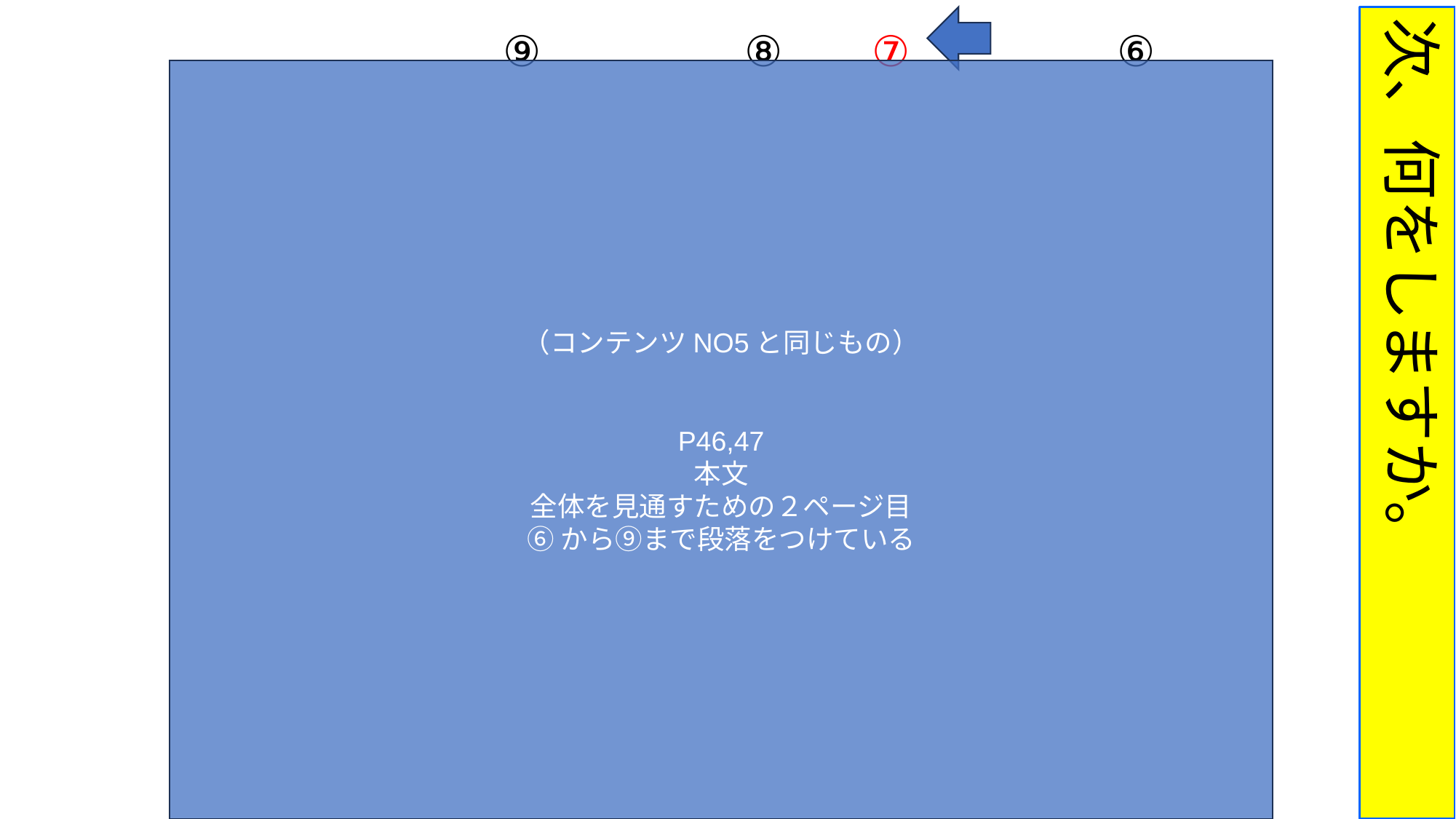

次、何をしますか。
⑨
⑧
⑦
⑥
（コンテンツNO5と同じもの）

P46,47
本文
全体を見通すための２ページ目
⑥から⑨まで段落をつけている